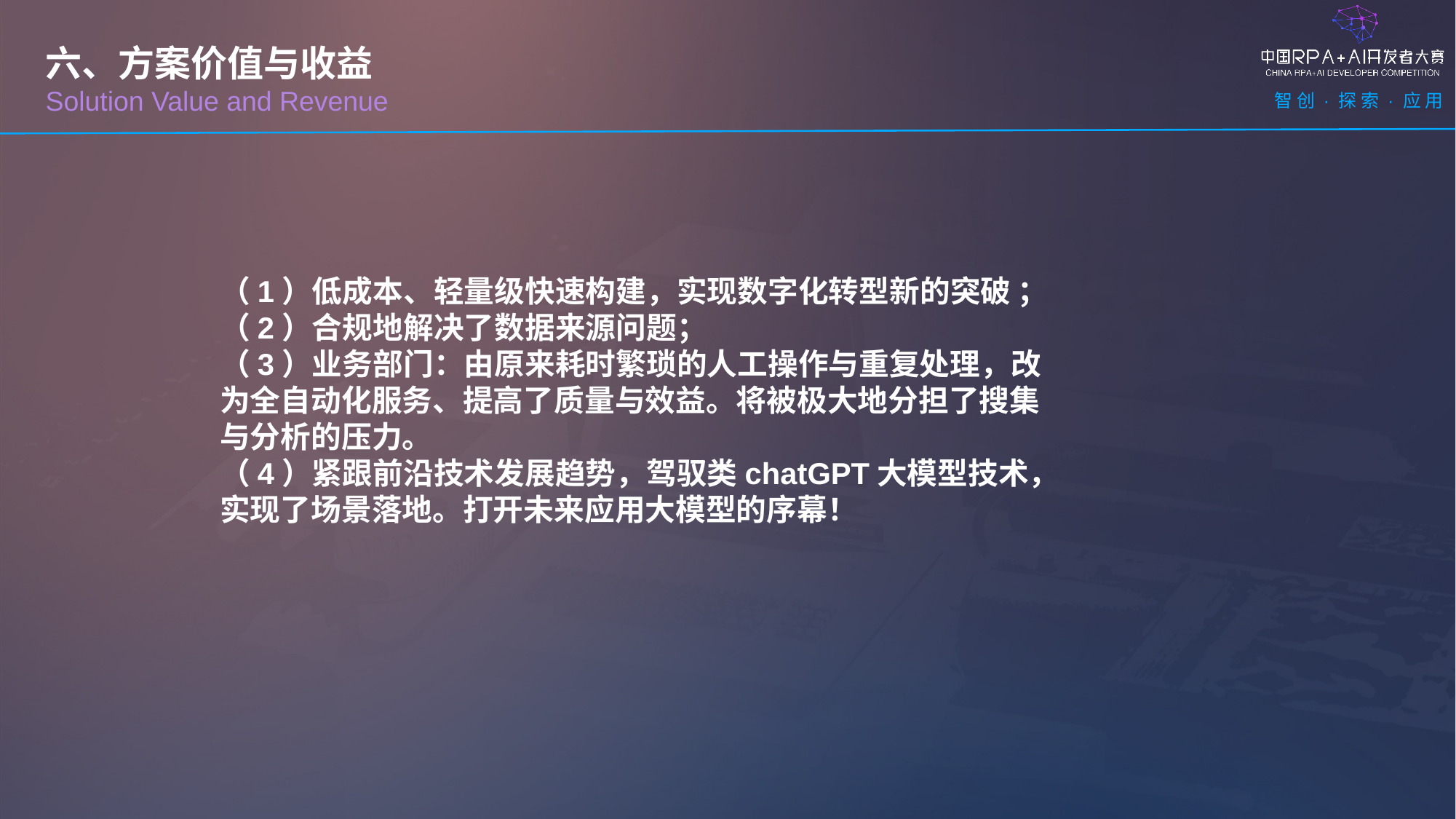

六、方案价值与收益
Solution Value and Revenue
（1）低成本、轻量级快速构建，实现数字化转型新的突破 ；（2）合规地解决了数据来源问题；
（3）业务部门：由原来耗时繁琐的人工操作与重复处理，改为全自动化服务、提高了质量与效益。将被极大地分担了搜集与分析的压力。
（4）紧跟前沿技术发展趋势，驾驭类chatGPT大模型技术，实现了场景落地。打开未来应用大模型的序幕！